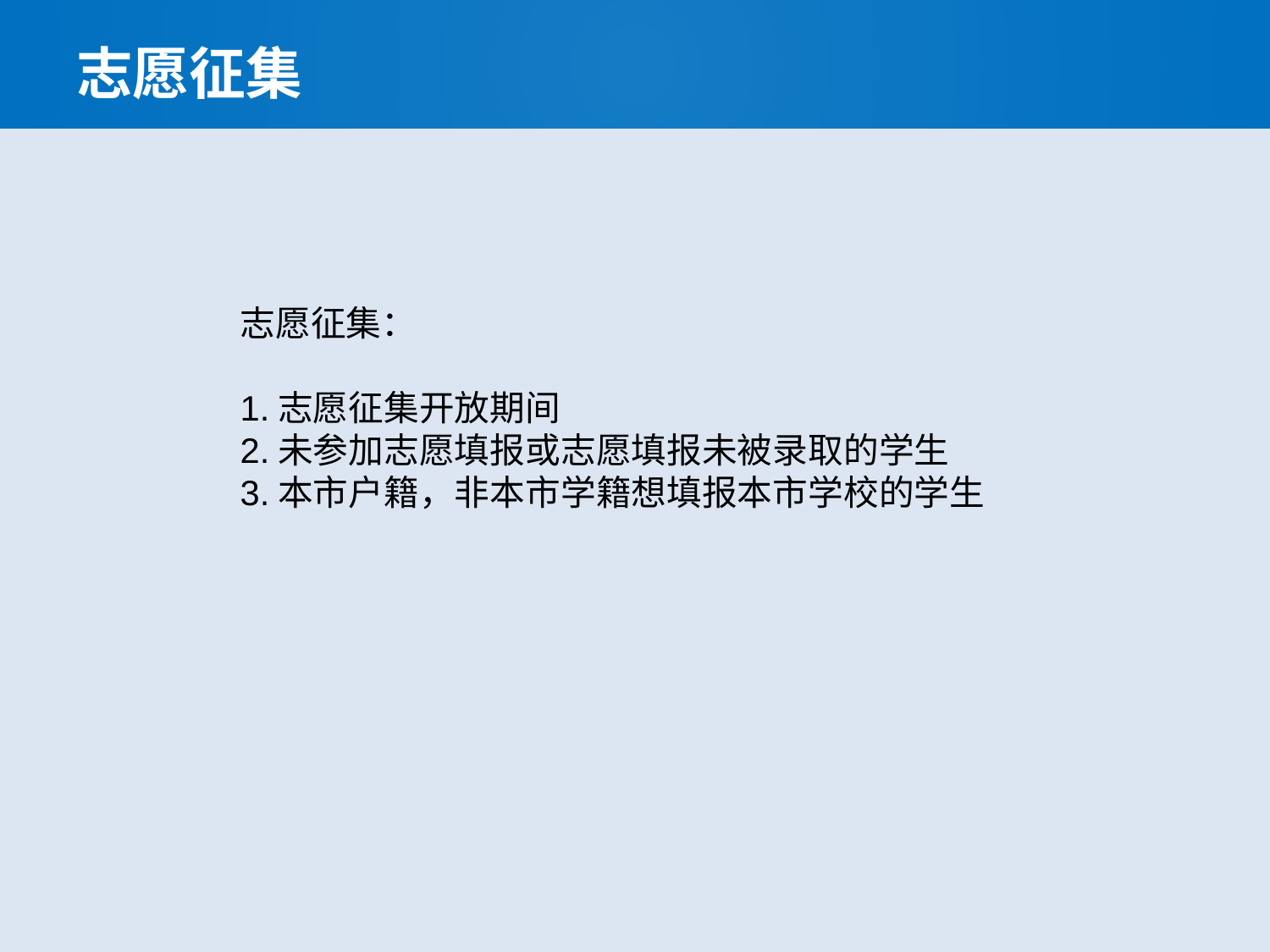

# 志愿征集
志愿征集：

1.志愿征集开放期间
2.未参加志愿填报或志愿填报未被录取的学生
3.本市户籍，非本市学籍想填报本市学校的学生